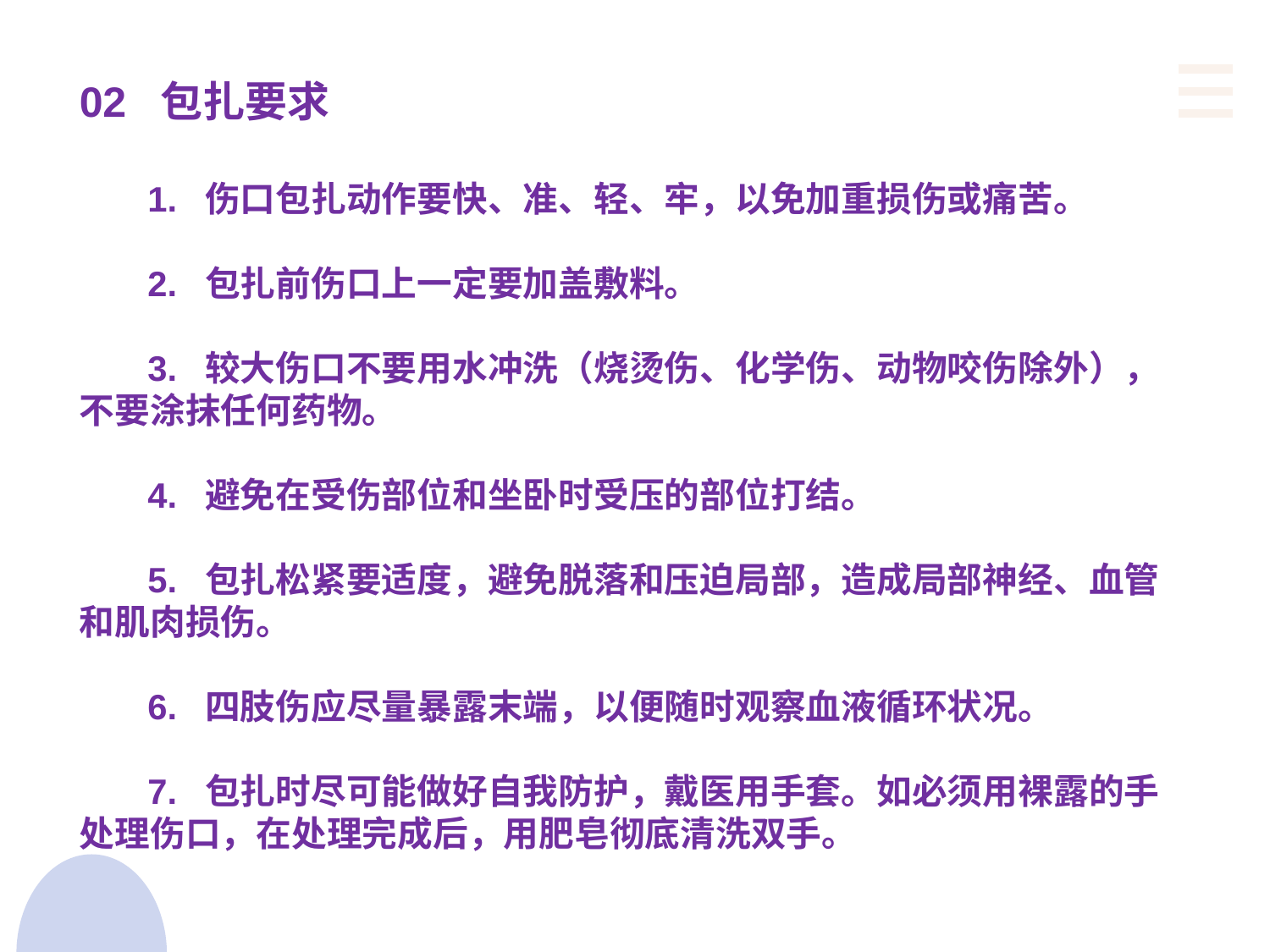

02  包扎要求

       1.  伤口包扎动作要快、准、轻、牢，以免加重损伤或痛苦。

       2.  包扎前伤口上一定要加盖敷料。

       3.  较大伤口不要用水冲洗（烧烫伤、化学伤、动物咬伤除外），不要涂抹任何药物。

       4.  避免在受伤部位和坐卧时受压的部位打结。

       5.  包扎松紧要适度，避免脱落和压迫局部，造成局部神经、血管和肌肉损伤。

       6.  四肢伤应尽量暴露末端，以便随时观察血液循环状况。

       7.  包扎时尽可能做好自我防护，戴医用手套。如必须用裸露的手处理伤口，在处理完成后，用肥皂彻底清洗双手。